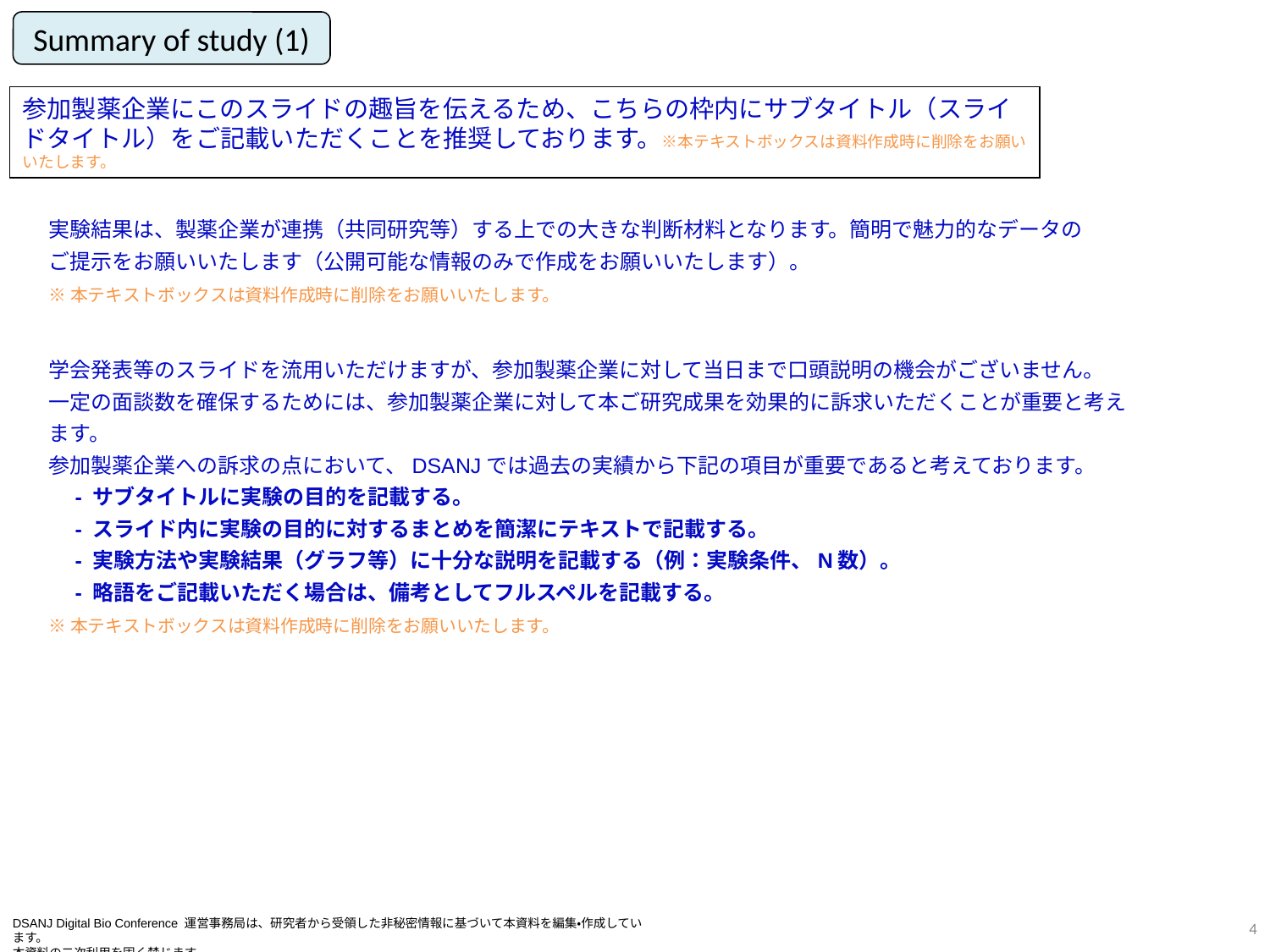

Summary of study (1)
参加製薬企業にこのスライドの趣旨を伝えるため、こちらの枠内にサブタイトル（スライドタイトル）をご記載いただくことを推奨しております。※本テキストボックスは資料作成時に削除をお願いいたします。
実験結果は、製薬企業が連携（共同研究等）する上での大きな判断材料となります。簡明で魅力的なデータのご提示をお願いいたします（公開可能な情報のみで作成をお願いいたします）。
※本テキストボックスは資料作成時に削除をお願いいたします。
学会発表等のスライドを流用いただけますが、参加製薬企業に対して当日まで口頭説明の機会がございません。
一定の面談数を確保するためには、参加製薬企業に対して本ご研究成果を効果的に訴求いただくことが重要と考えます。
参加製薬企業への訴求の点において、DSANJでは過去の実績から下記の項目が重要であると考えております。
　- サブタイトルに実験の目的を記載する。
　- スライド内に実験の目的に対するまとめを簡潔にテキストで記載する。
　- 実験方法や実験結果（グラフ等）に十分な説明を記載する（例：実験条件、N数）。
　- 略語をご記載いただく場合は、備考としてフルスペルを記載する。
※本テキストボックスは資料作成時に削除をお願いいたします。
4
DSANJ Digital Bio Conference 運営事務局は、研究者から受領した非秘密情報に基づいて本資料を編集・作成しています。
本資料の二次利用を固く禁じます。